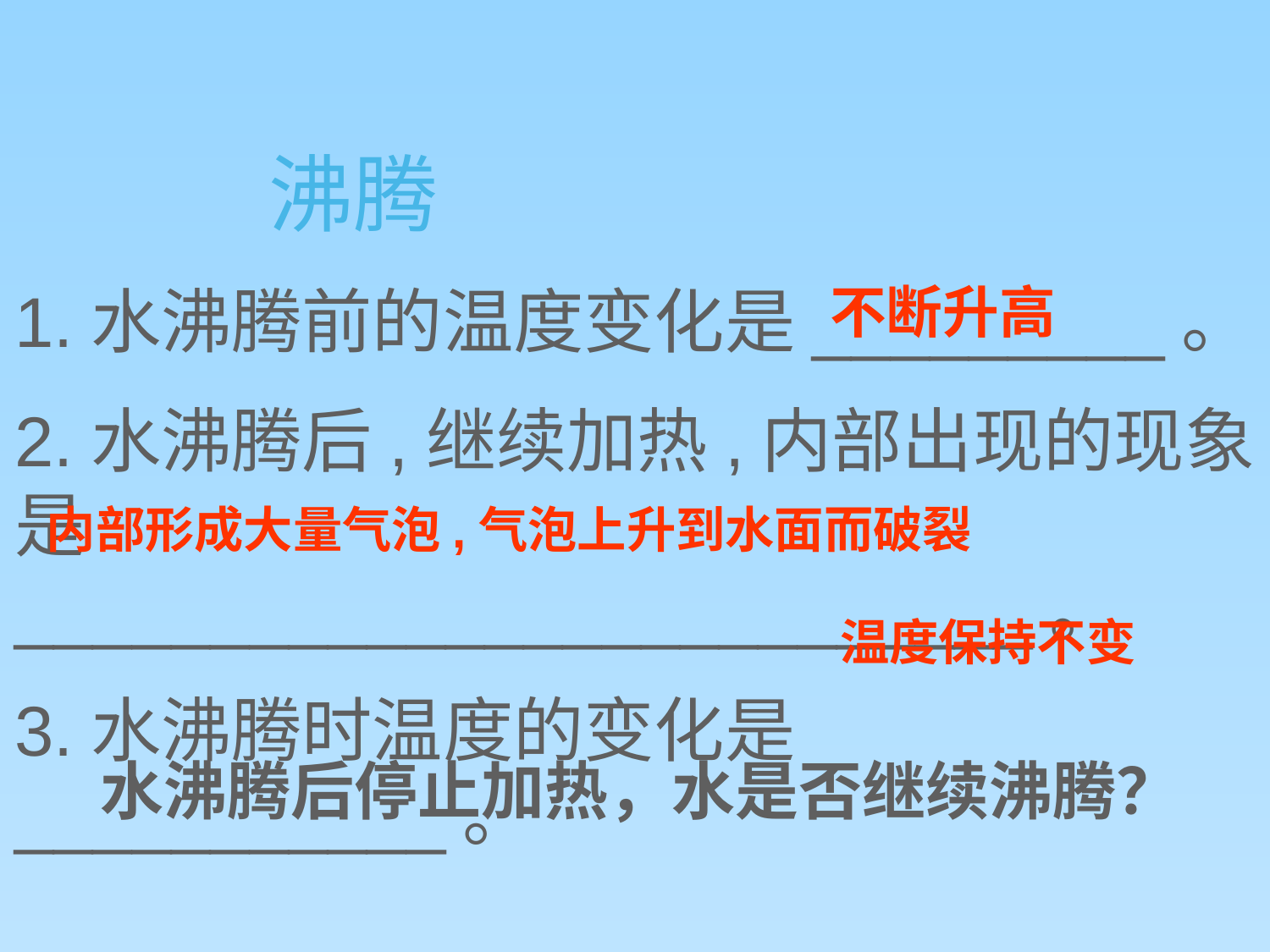

沸腾
1.水沸腾前的温度变化是_________。
2.水沸腾后,继续加热,内部出现的现象是                    __________________________。
3.水沸腾时温度的变化是___________。
不断升高
内部形成大量气泡,气泡上升到水面而破裂
温度保持不变
水沸腾后停止加热，水是否继续沸腾？